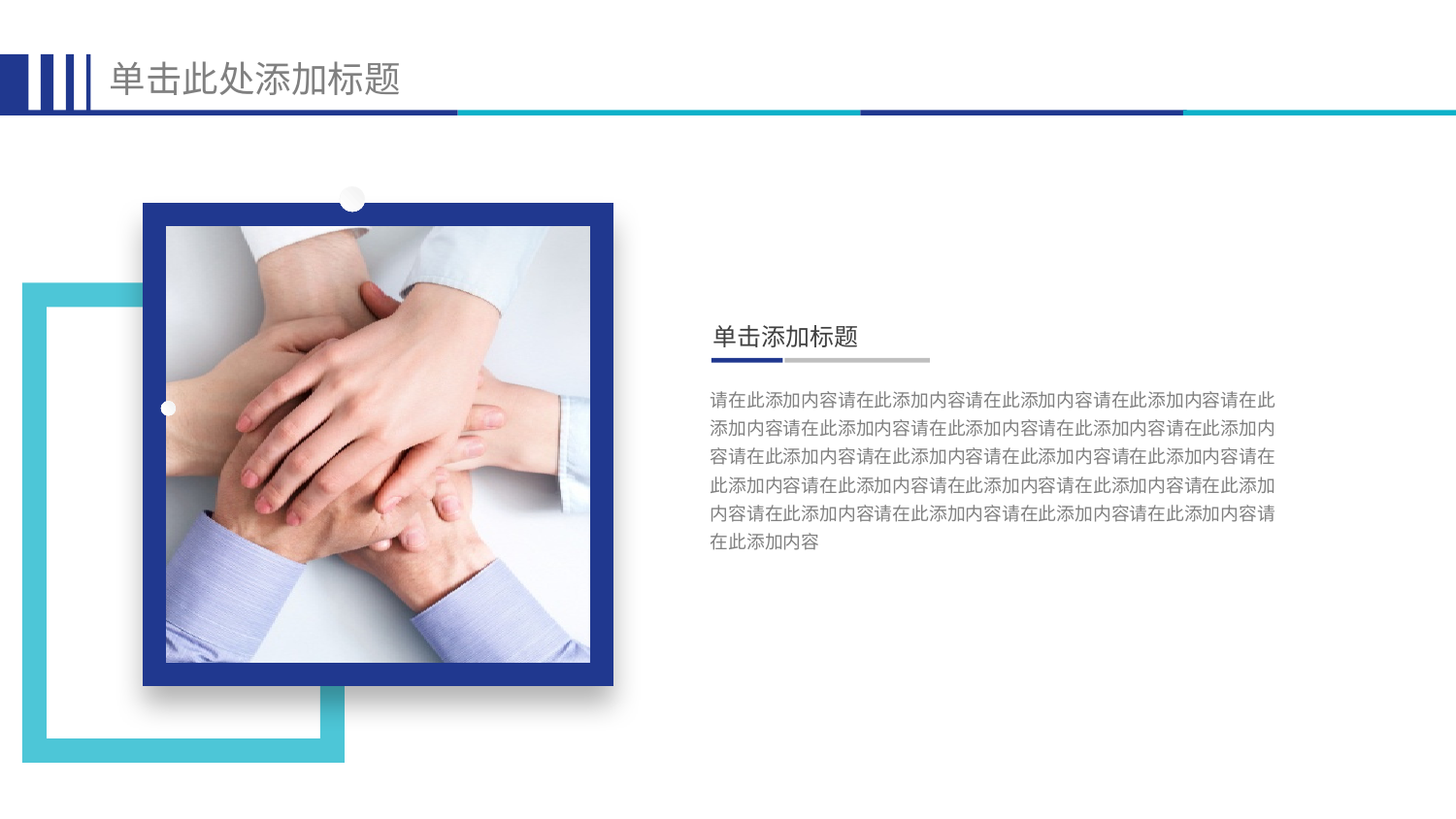

单击添加标题

请在此添加内容请在此添加内容请在此添加内容请在此添加内容请在此添加内容请在此添加内容请在此添加内容请在此添加内容请在此添加内容请在此添加内容请在此添加内容请在此添加内容请在此添加内容请在此添加内容请在此添加内容请在此添加内容请在此添加内容请在此添加内容请在此添加内容请在此添加内容请在此添加内容请在此添加内容请在此添加内容

延时符